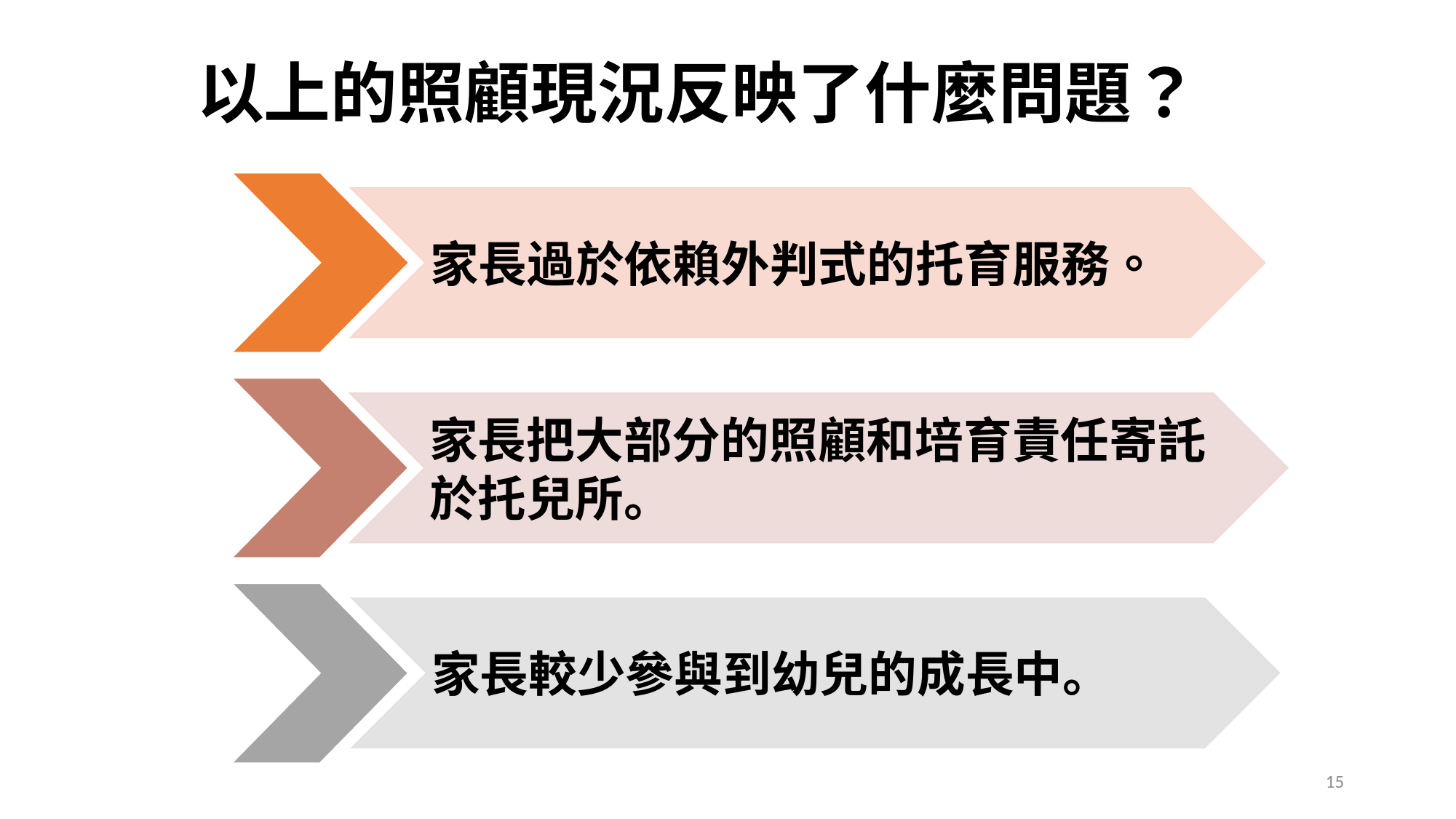

# 以上的照顧現況反映了什麼問題？

家長過於依賴外判式的托育服務。

家長把大部分的照顧和培育責任寄託於托兒所。

家長較少參與到幼兒的成長中。

15